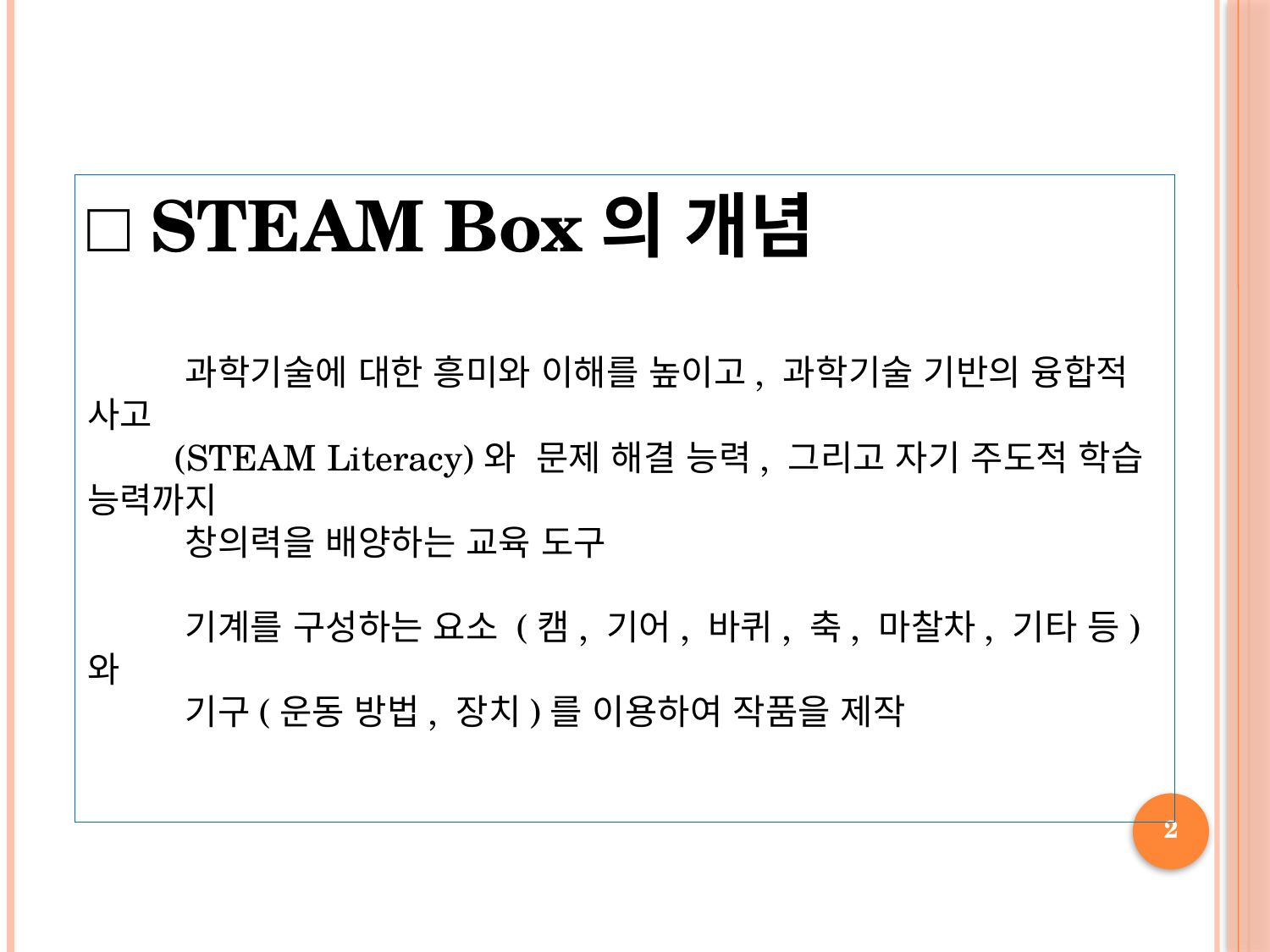

□ STEAM Box의 개념

         과학기술에 대한 흥미와 이해를 높이고, 과학기술 기반의 융합적 사고
         (STEAM Literacy)와  문제 해결 능력, 그리고 자기 주도적 학습 능력까지
         창의력을 배양하는 교육 도구

         기계를 구성하는 요소 (캠, 기어, 바퀴, 축, 마찰차, 기타 등) 와
         기구(운동 방법, 장치)를 이용하여 작품을 제작

2